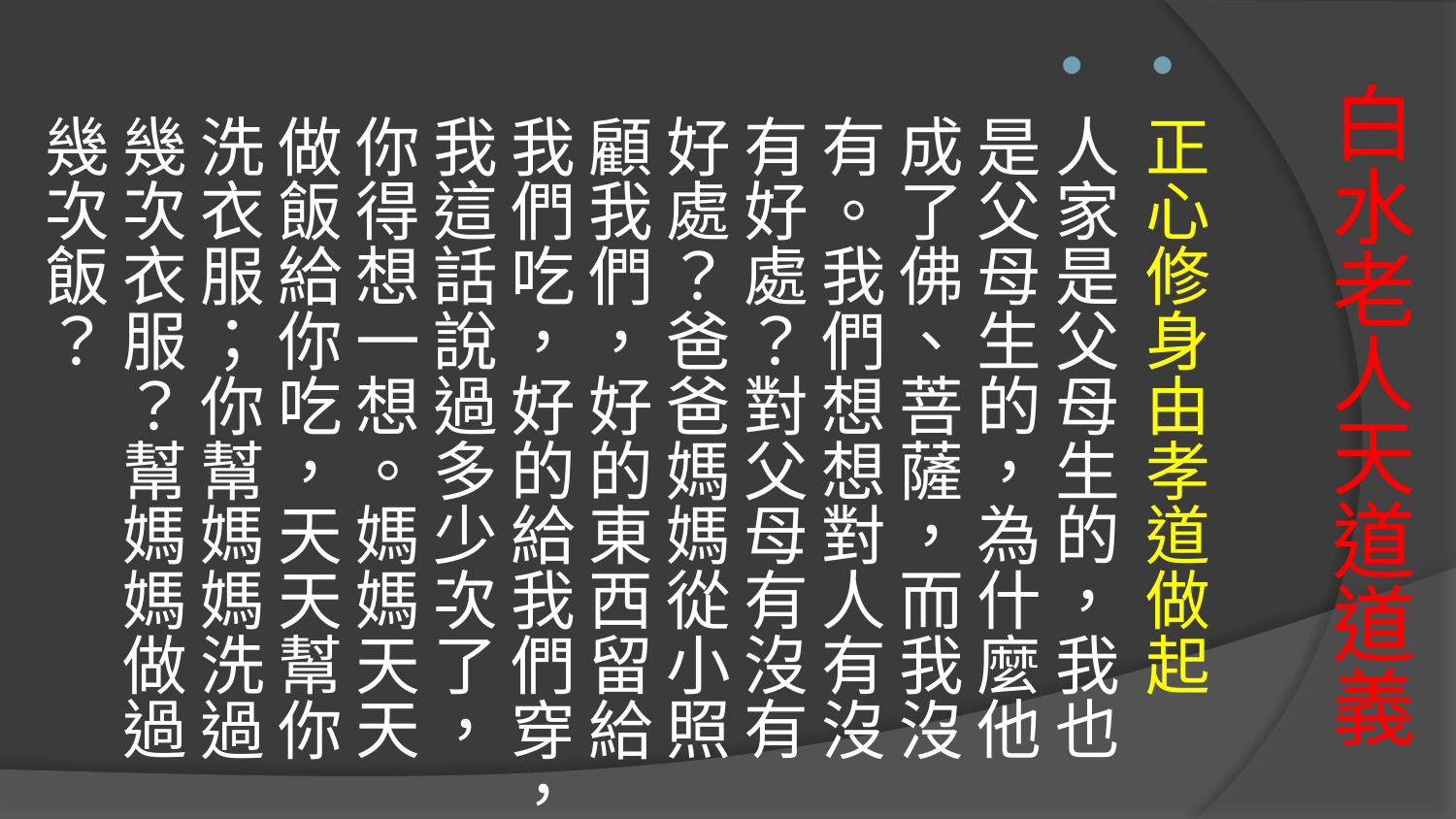

正心修身由孝道做起
人家是父母生的，我也是父母生的，為什麼他成了佛、菩薩，而我沒有。我們想想對人有沒有好處？對父母有沒有好處？爸爸媽媽從小照顧我們，好的東西留給我們吃，好的給我們穿，我這話說過多少次了，你得想一想。媽媽天天做飯給你吃，天天幫你洗衣服；你幫媽媽洗過幾次衣服？幫媽媽做過幾次飯？
# 白水老人天道道義